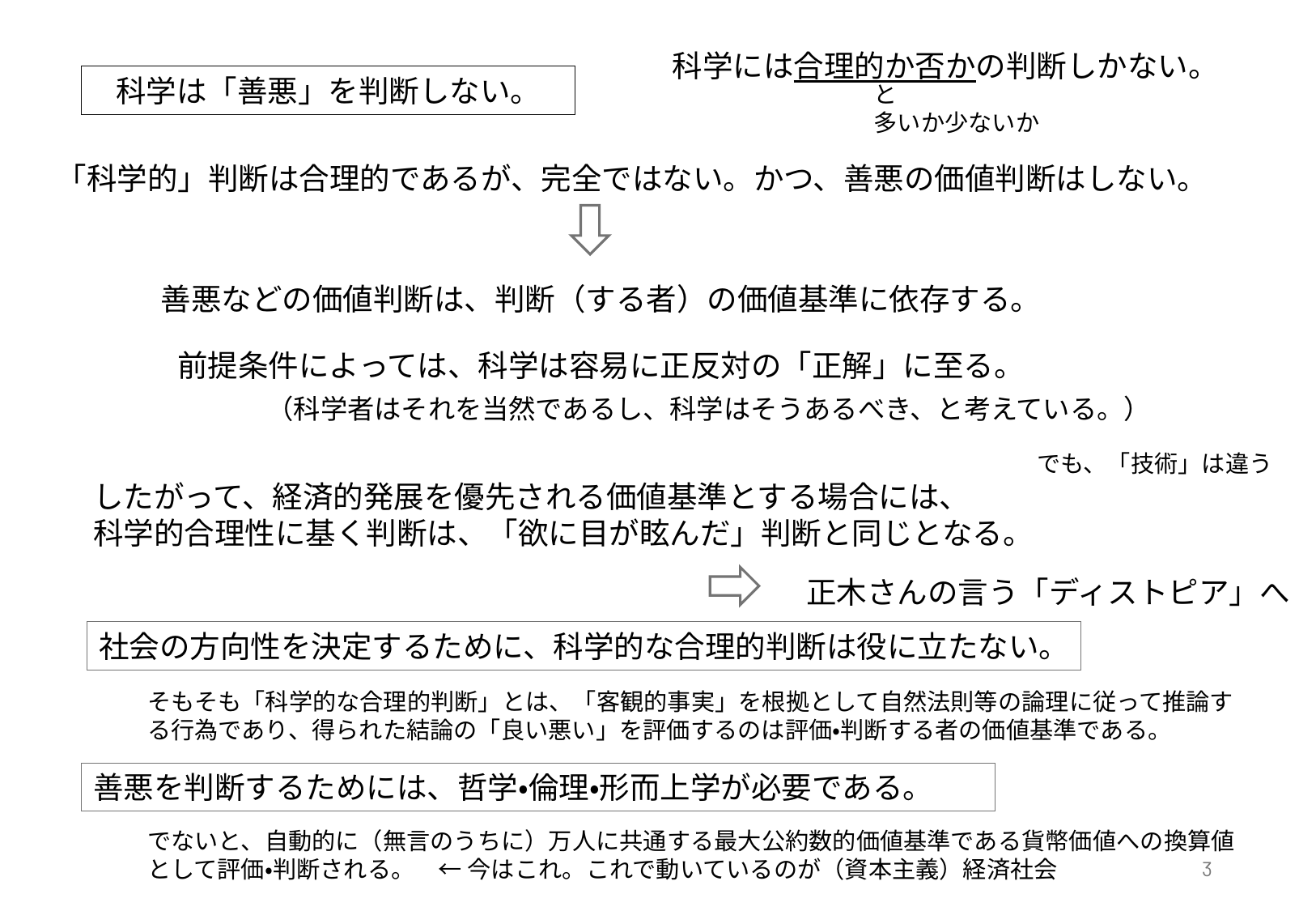

科学には合理的か否かの判断しかない。
科学は「善悪」を判断しない。
と
多いか少ないか
「科学的」判断は合理的であるが、完全ではない。かつ、善悪の価値判断はしない。

善悪などの価値判断は、判断（する者）の価値基準に依存する。
前提条件によっては、科学は容易に正反対の「正解」に至る。
（科学者はそれを当然であるし、科学はそうあるべき、と考えている。）
でも、「技術」は違う
したがって、経済的発展を優先される価値基準とする場合には、
科学的合理性に基く判断は、「欲に目が眩んだ」判断と同じとなる。

正木さんの言う「ディストピア」へ
社会の方向性を決定するために、科学的な合理的判断は役に立たない。
そもそも「科学的な合理的判断」とは、「客観的事実」を根拠として自然法則等の論理に従って推論する行為であり、得られた結論の「良い悪い」を評価するのは評価・判断する者の価値基準である。
善悪を判断するためには、哲学・倫理・形而上学が必要である。
でないと、自動的に（無言のうちに）万人に共通する最大公約数的価値基準である貨幣価値への換算値として評価・判断される。　← 今はこれ。これで動いているのが（資本主義）経済社会
3